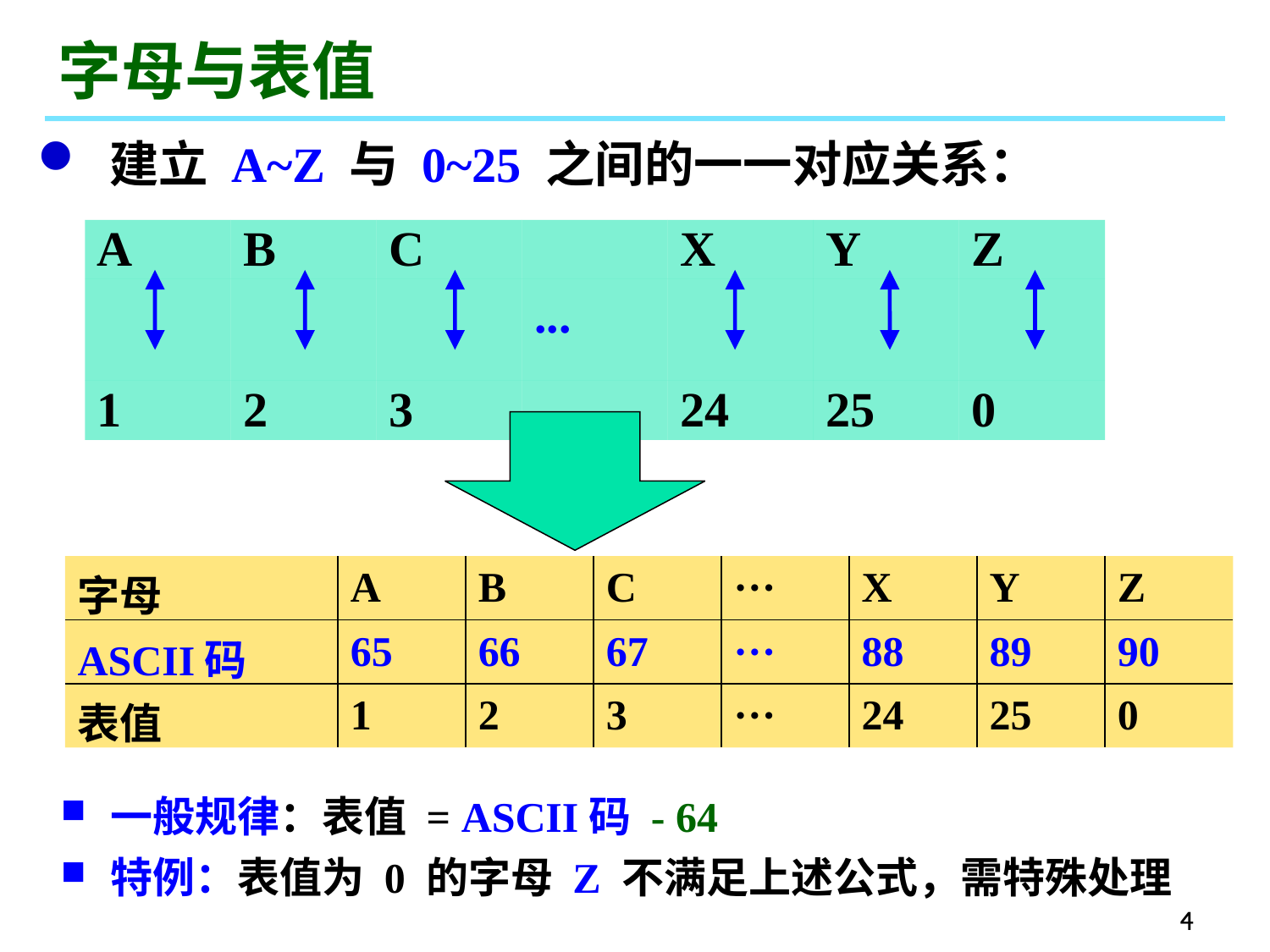

# 字母与表值
 建立 A~Z 与 0~25 之间的一一对应关系：
| A | B | C |  | X | Y | Z |
| --- | --- | --- | --- | --- | --- | --- |
|  |  |  | ... |  |  |  |
| 1 | 2 | 3 |  | 24 | 25 | 0 |

| 字母 | A | B | C | ··· | X | Y | Z |
| --- | --- | --- | --- | --- | --- | --- | --- |
| ASCII码 | 65 | 66 | 67 | ··· | 88 | 89 | 90 |
| 表值 | 1 | 2 | 3 | ··· | 24 | 25 | 0 |
 一般规律：表值 = ASCII码 - 64
 特例：表值为 0 的字母 Z 不满足上述公式，需特殊处理
4